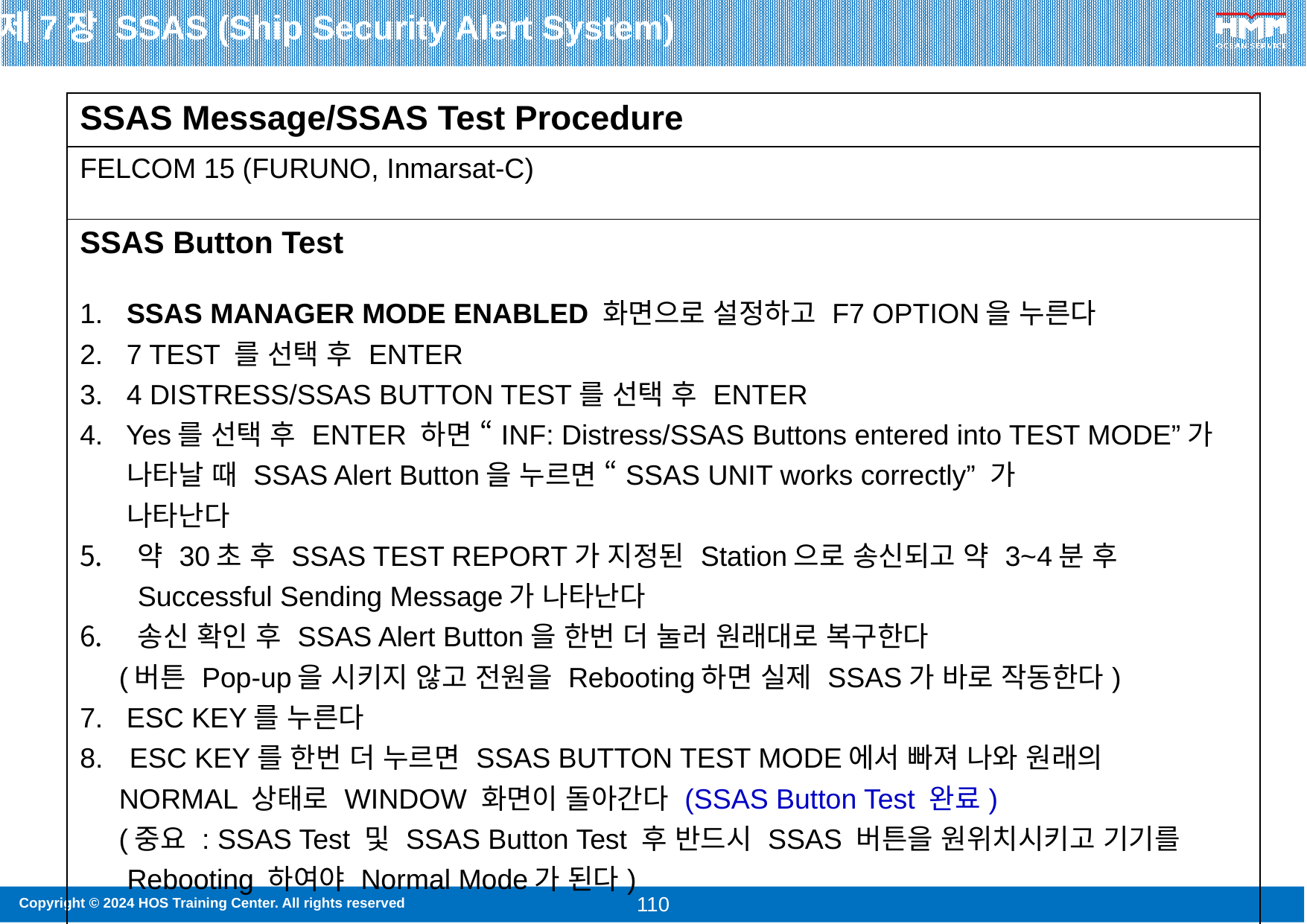

제7장 SSAS (Ship Security Alert System)
| SSAS Message/SSAS Test Procedure |
| --- |
| FELCOM 15 (FURUNO, Inmarsat-C) |
| SSAS Button Test 1. SSAS MANAGER MODE ENABLED 화면으로 설정하고 F7 OPTION을 누른다 2. 7 TEST 를 선택 후 ENTER 3. 4 DISTRESS/SSAS BUTTON TEST를 선택 후 ENTER 4. Yes를 선택 후 ENTER 하면 “INF: Distress/SSAS Buttons entered into TEST MODE”가 나타날 때 SSAS Alert Button을 누르면 “SSAS UNIT works correctly” 가 나타난다 약 30초 후 SSAS TEST REPORT가 지정된 Station으로 송신되고 약 3~4분 후 Successful Sending Message가 나타난다 송신 확인 후 SSAS Alert Button을 한번 더 눌러 원래대로 복구한다 (버튼 Pop-up을 시키지 않고 전원을 Rebooting하면 실제 SSAS가 바로 작동한다) 7. ESC KEY를 누른다 ESC KEY를 한번 더 누르면 SSAS BUTTON TEST MODE에서 빠져 나와 원래의 NORMAL 상태로 WINDOW 화면이 돌아간다 (SSAS Button Test 완료) (중요 : SSAS Test 및 SSAS Button Test 후 반드시 SSAS 버튼을 원위치시키고 기기를 Rebooting 하여야 Normal Mode가 된다) |
| --- |
|  |
110